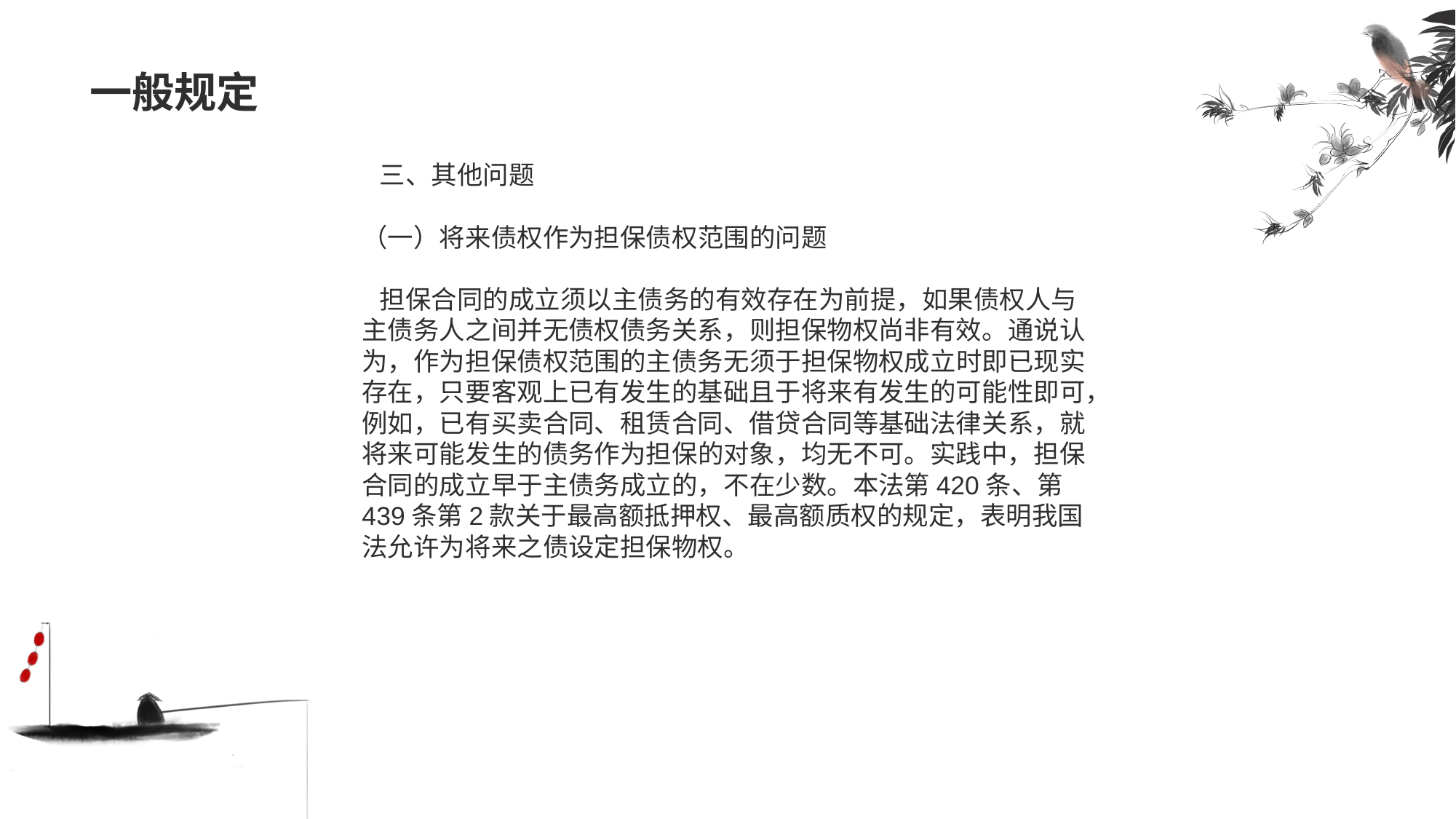

# 一般规定

  三、其他问题

（一）将来债权作为担保债权范围的问题

  担保合同的成立须以主债务的有效存在为前提，如果债权人与主债务人之间并无债权债务关系，则担保物权尚非有效。通说认为，作为担保债权范围的主债务无须于担保物权成立时即已现实存在，只要客观上已有发生的基础且于将来有发生的可能性即可，例如，已有买卖合同、租赁合同、借贷合同等基础法律关系，就将来可能发生的债务作为担保的对象，均无不可。实践中，担保合同的成立早于主债务成立的，不在少数。本法第420条、第439条第2款关于最高额抵押权、最高额质权的规定，表明我国法允许为将来之债设定担保物权。
39